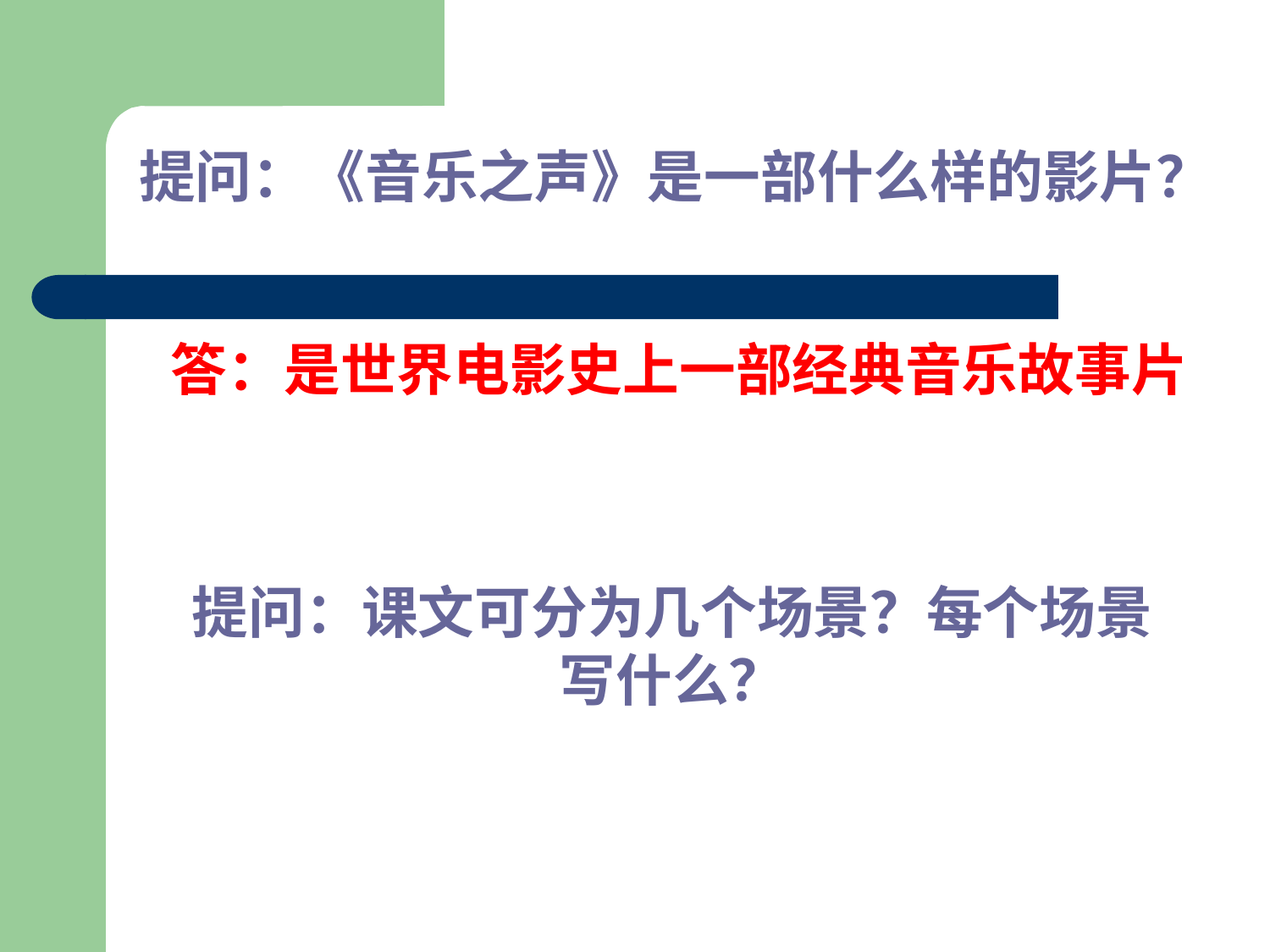

提问：《音乐之声》是一部什么样的影片？
答：是世界电影史上一部经典音乐故事片
提问：课文可分为几个场景？每个场景
写什么？